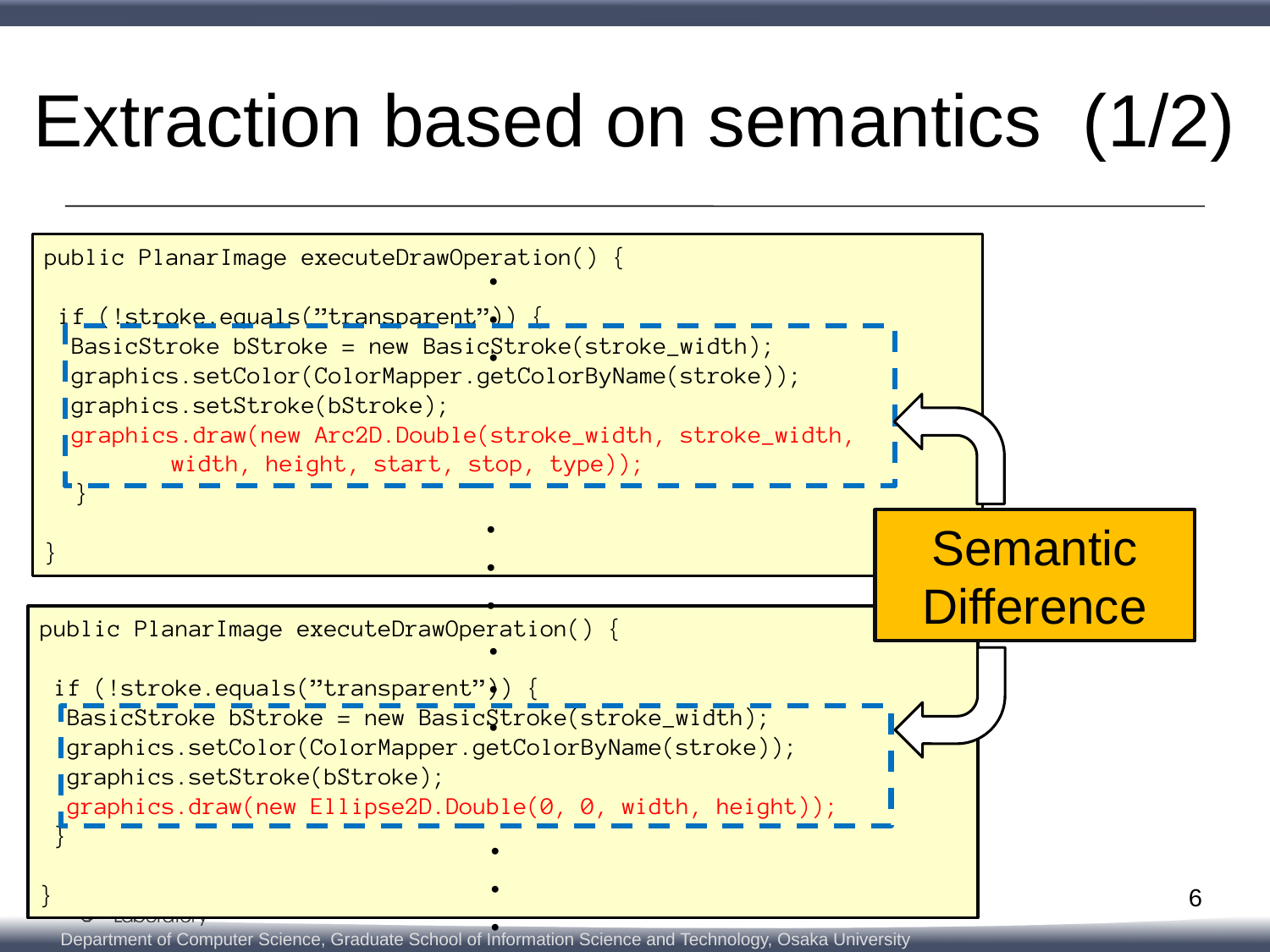

# Extraction based on semantics  (1/2)
public PlanarImage executeDrawOperation() {

 if (!stroke.equals(”transparent”)) {
  BasicStroke bStroke = new BasicStroke(stroke_width);
  graphics.setColor(ColorMapper.getColorByName(stroke));
  graphics.setStroke(bStroke);
  graphics.draw(new Arc2D.Double(stroke_width, stroke_width,
	width, height, start, stop, type));
　}

}
・・・

・・・
Semantic Difference
public PlanarImage executeDrawOperation() {

 if (!stroke.equals(”transparent”)) {
  BasicStroke bStroke = new BasicStroke(stroke_width);
  graphics.setColor(ColorMapper.getColorByName(stroke));
  graphics.setStroke(bStroke);
  graphics.draw(new Ellipse2D.Double(0, 0, width, height));
 }

}
・・・

・・・
6